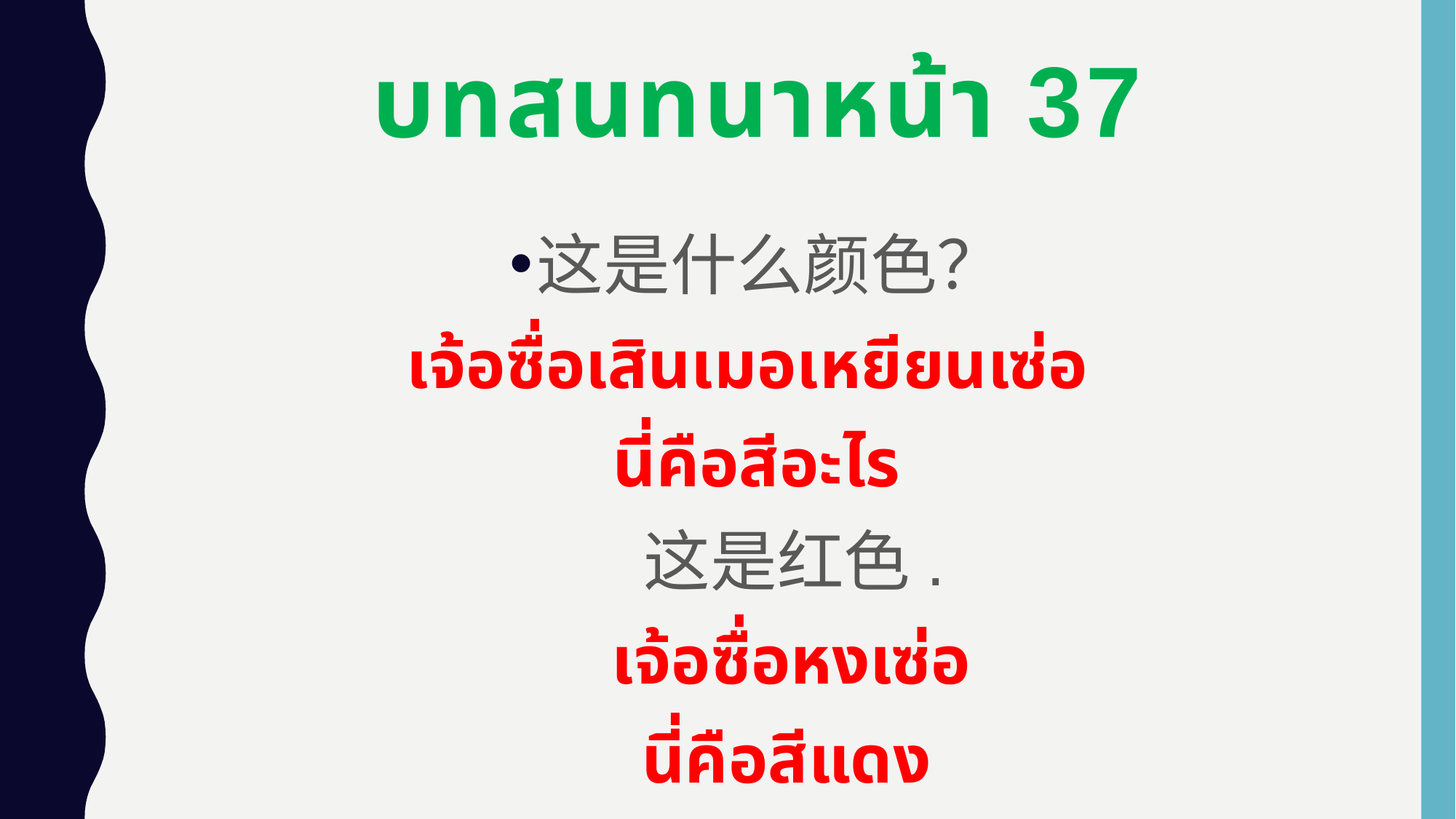

# บทสนทนาหน้า 37
这是什么颜色？
     เจ้อซื่อเสินเมอเหยียนเซ่อ
นี่คือสีอะไร
    这是红色.
    เจ้อซื่อหงเซ่อ
      นี่คือสีแดง